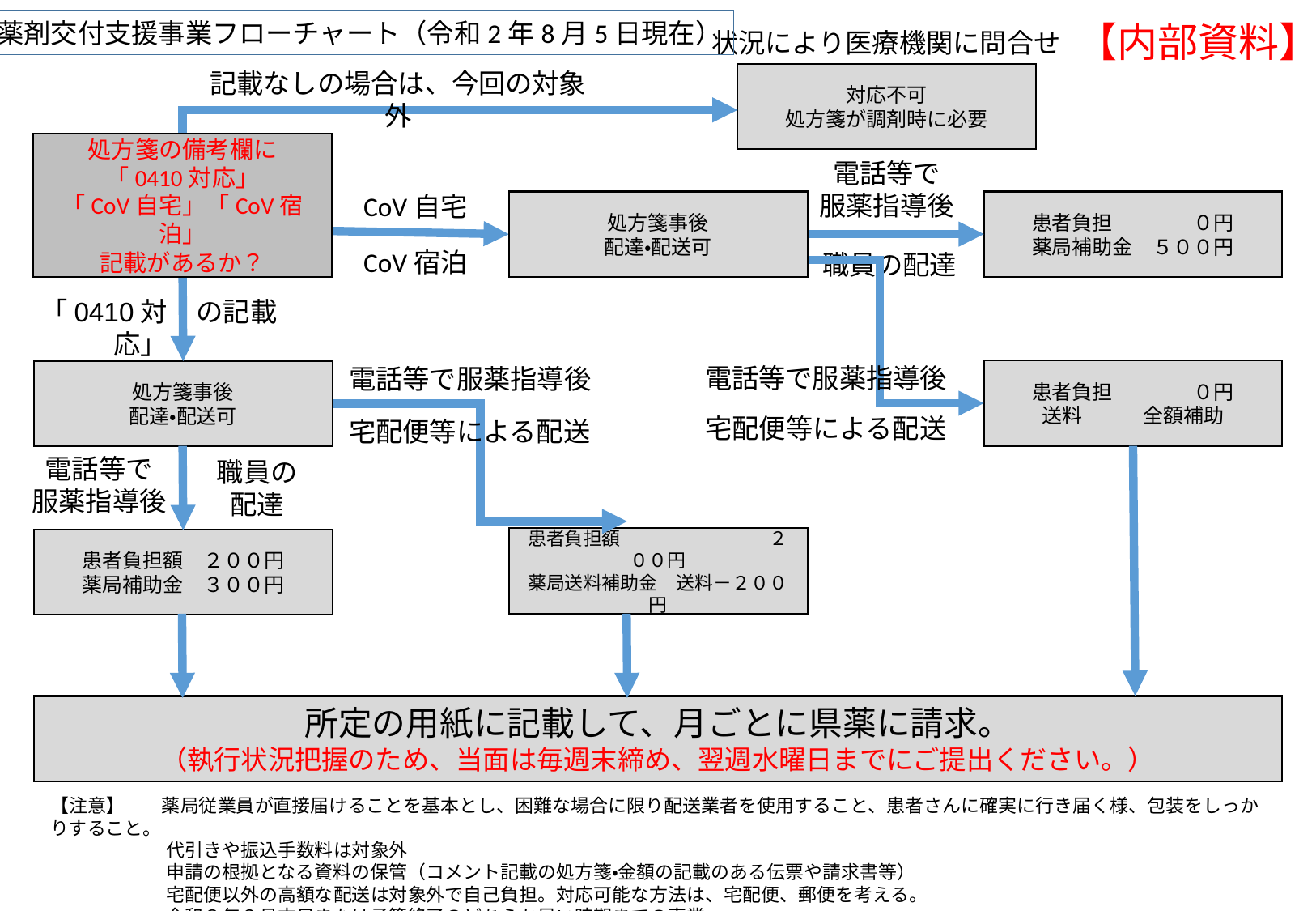

薬剤交付支援事業フローチャート（令和2年8月5日現在）
【内部資料】
状況により医療機関に問合せ
記載なしの場合は、今回の対象外
対応不可
処方箋が調剤時に必要
処方箋の備考欄に
「0410対応」
「CoV自宅」「CoV宿泊」
記載があるか？
電話等で
服薬指導後
CoV自宅
処方箋事後
配達・配送可
患者負担　　　　０円
薬局補助金　５００円
CoV宿泊
職員の配達
「0410対応」
の記載
電話等で服薬指導後
電話等で服薬指導後
患者負担　　　　０円
送料　　　全額補助
処方箋事後
配達・配送可
宅配便等による配送
宅配便等による配送
電話等で
服薬指導後
職員の配達
患者負担額　　　　　　　　２００円
薬局送料補助金　送料－２００円
患者負担額　２００円
薬局補助金　３００円
所定の用紙に記載して、月ごとに県薬に請求。
（執行状況把握のため、当面は毎週末締め、翌週水曜日までにご提出ください。）
【注意】　　薬局従業員が直接届けることを基本とし、困難な場合に限り配送業者を使用すること、患者さんに確実に行き届く様、包装をしっかりすること。
　　　　　　 代引きや振込手数料は対象外
　　　　　　 申請の根拠となる資料の保管（コメント記載の処方箋・金額の記載のある伝票や請求書等）
　　　　　　 宅配便以外の高額な配送は対象外で自己負担。対応可能な方法は、宅配便、郵便を考える。
　　　　　　 令和３年２月末日または予算終了のどちらか早い時期までの事業